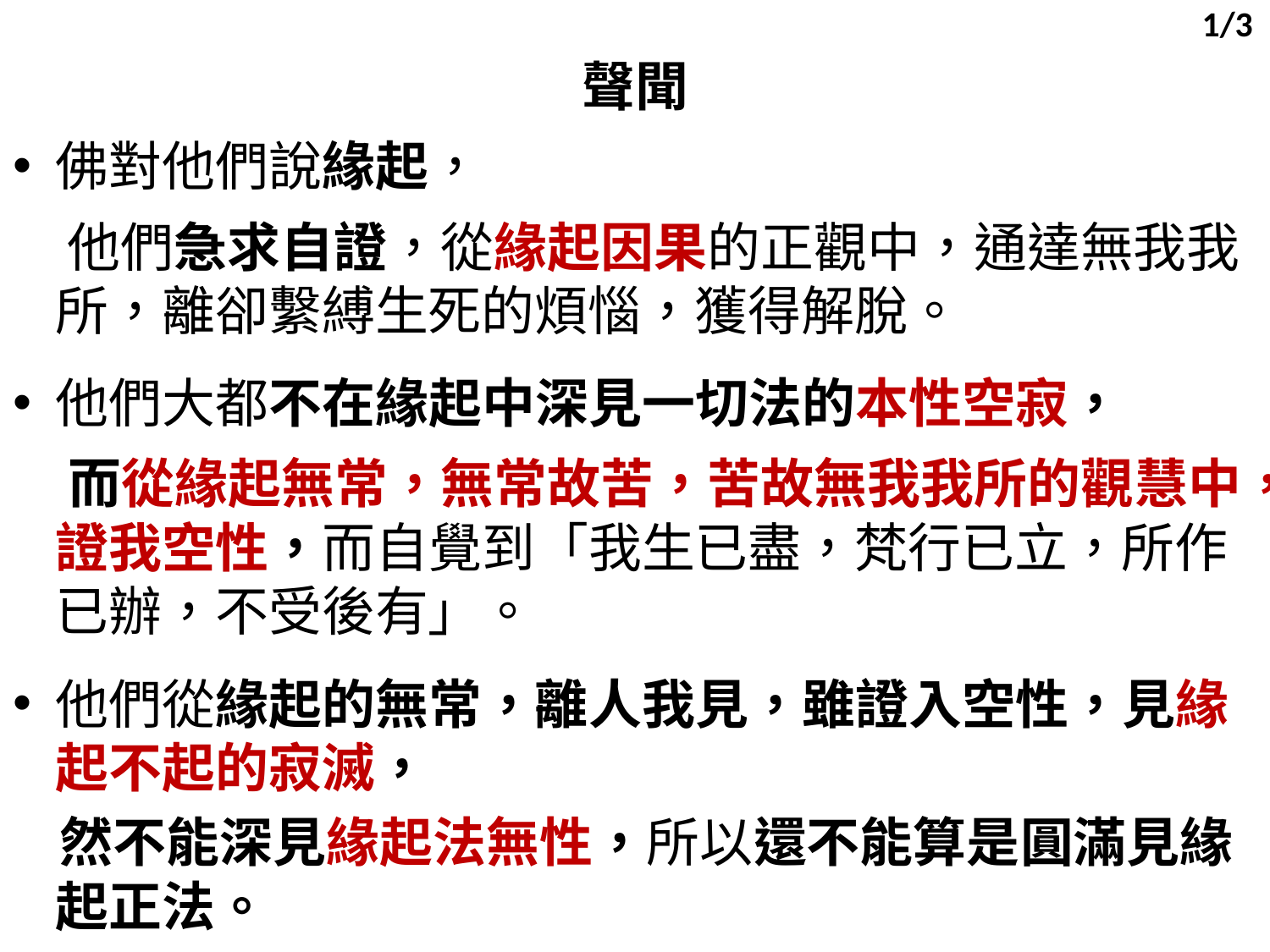

1/3
聲聞
佛對他們說緣起，
    他們急求自證，從緣起因果的正觀中，通達無我我所，離卻繫縛生死的煩惱，獲得解脫。
他們大都不在緣起中深見一切法的本性空寂，
    而從緣起無常，無常故苦，苦故無我我所的觀慧中，證我空性，而自覺到「我生已盡，梵行已立，所作已辦，不受後有」。
他們從緣起的無常，離人我見，雖證入空性，見緣起不起的寂滅，
     然不能深見緣起法無性，所以還不能算是圓滿見緣起正法。